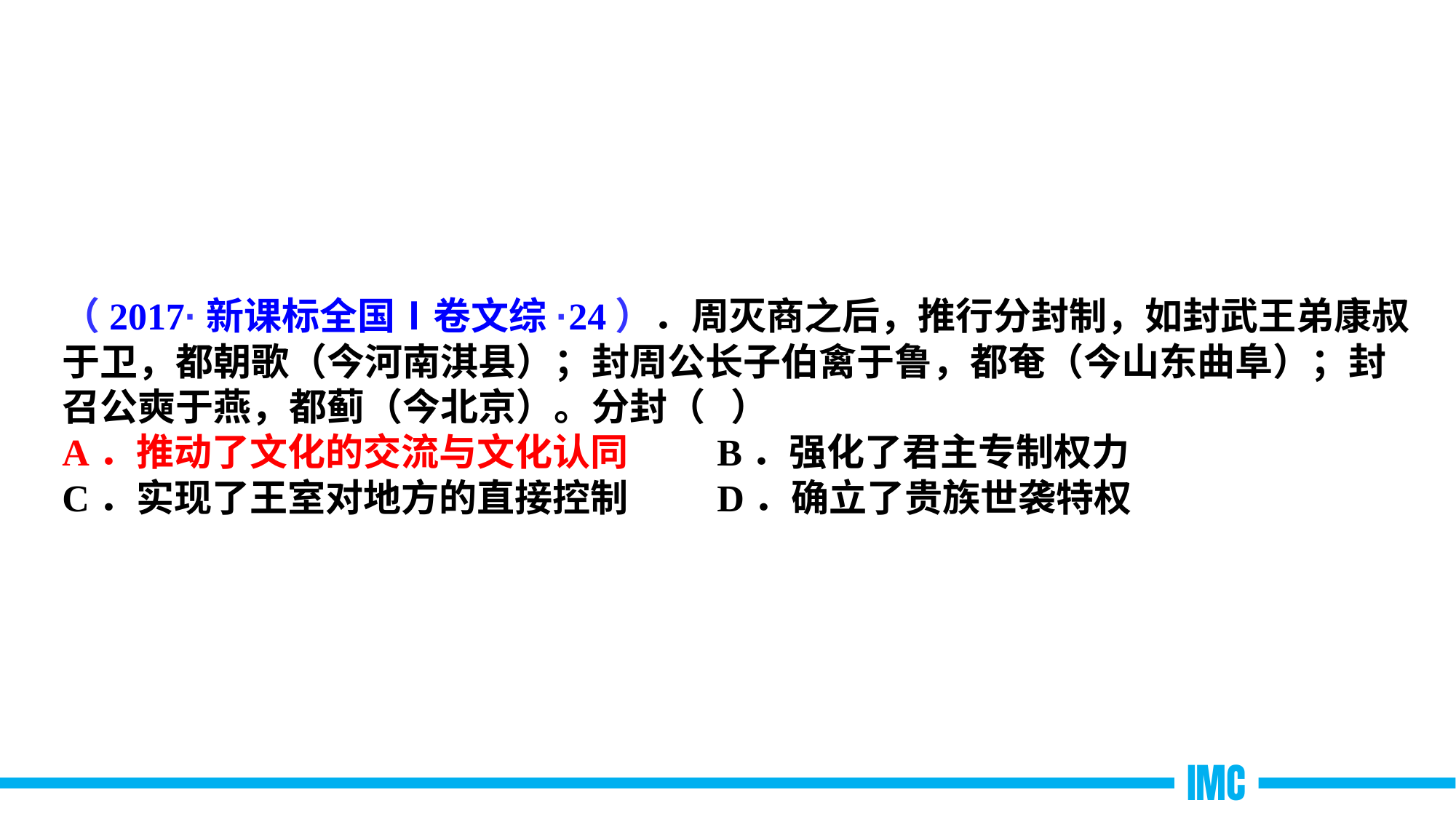

（2017·新课标全国Ⅰ卷文综·24）．周灭商之后，推行分封制，如封武王弟康叔于卫，都朝歌（今河南淇县）；封周公长子伯禽于鲁，都奄（今山东曲阜）；封召公奭于燕，都蓟（今北京）。分封（   ）
A．推动了文化的交流与文化认同	B．强化了君主专制权力
C．实现了王室对地方的直接控制	D．确立了贵族世袭特权